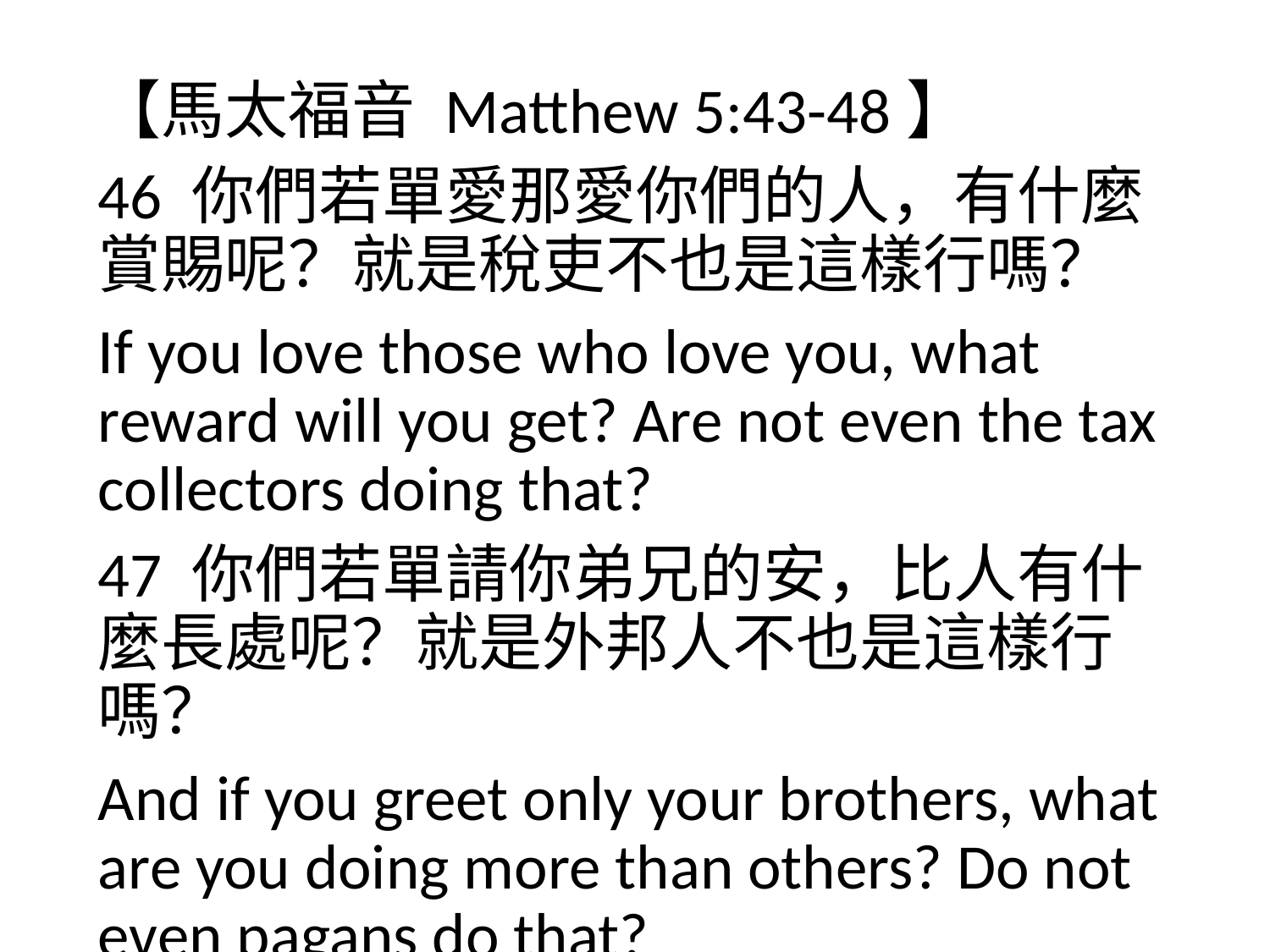

【馬太福音 Matthew 5:43-48】
46 你們若單愛那愛你們的人，有什麼賞賜呢？就是稅吏不也是這樣行嗎？
If you love those who love you, what reward will you get? Are not even the tax collectors doing that?
47 你們若單請你弟兄的安，比人有什麼長處呢？就是外邦人不也是這樣行嗎？
And if you greet only your brothers, what are you doing more than others? Do not even pagans do that?